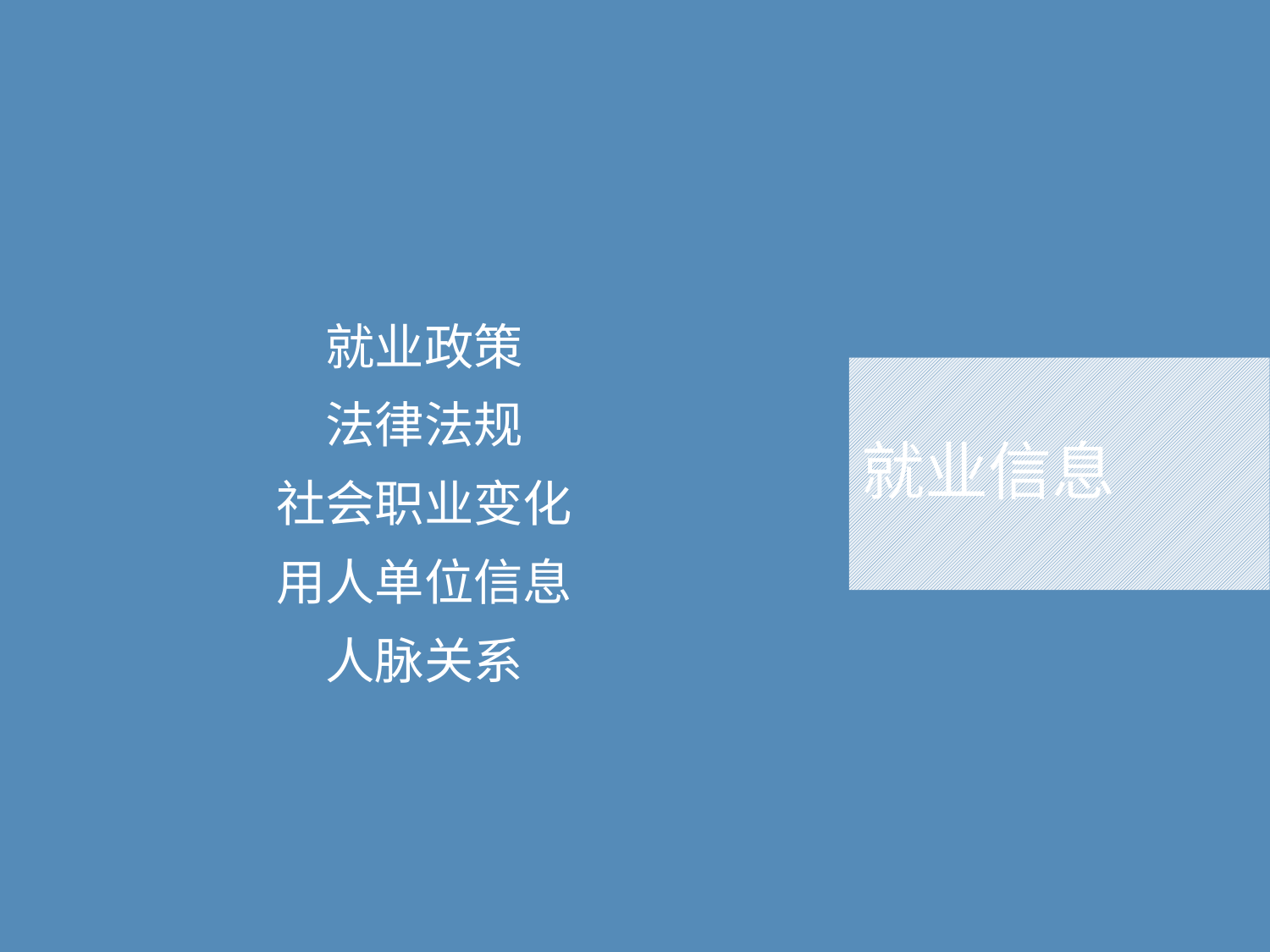

就业政策
法律法规
社会职业变化
用人单位信息
人脉关系

# 就业信息